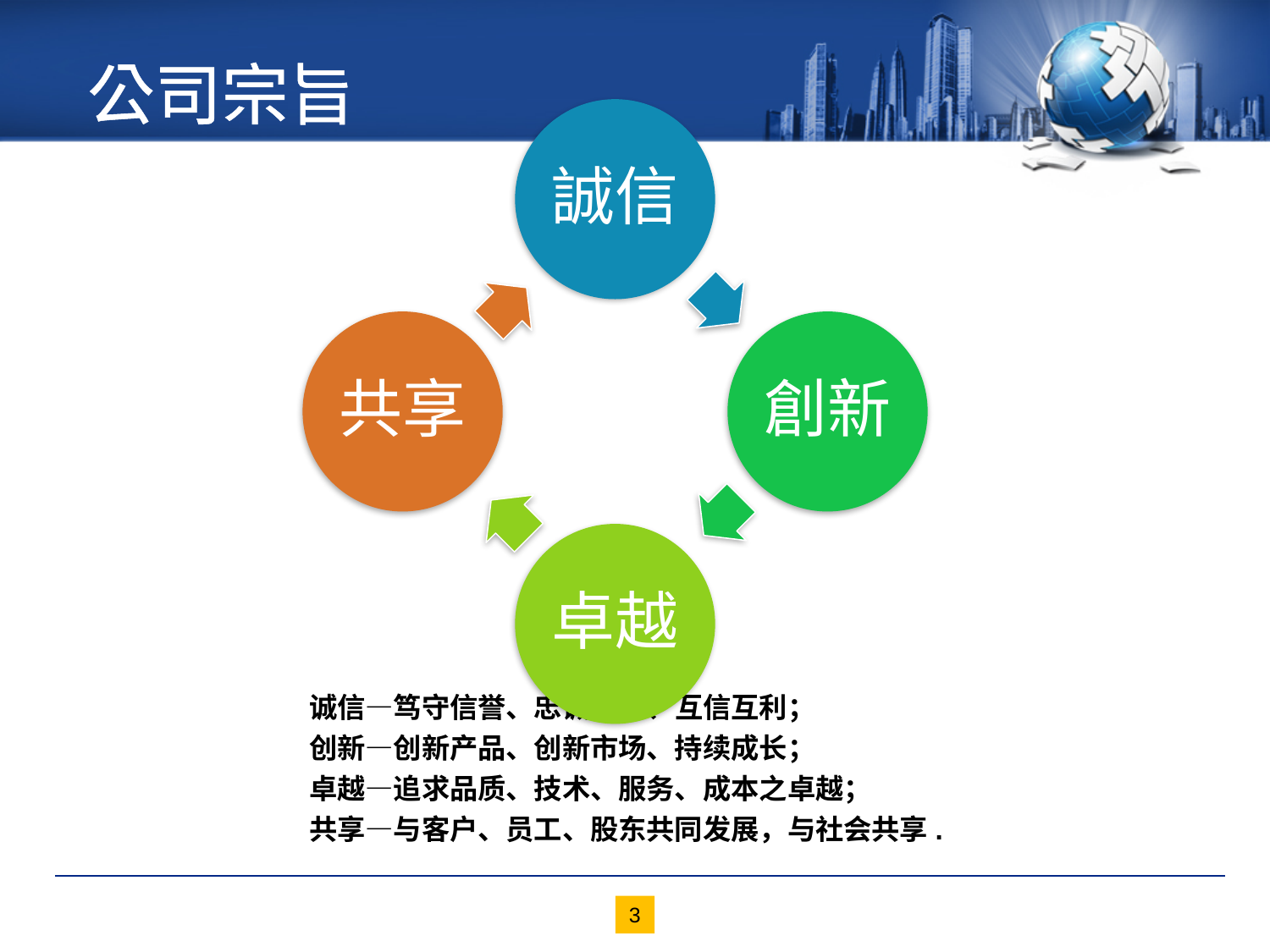

公司宗旨
誠信

創新

卓越

共享

诚信—笃守信誉、忠诚服务、互信互利；
创新—创新产品、创新市场、持续成长；
卓越—追求品质、技术、服务、成本之卓越；
共享—与客户、员工、股东共同发展，与社会共享.